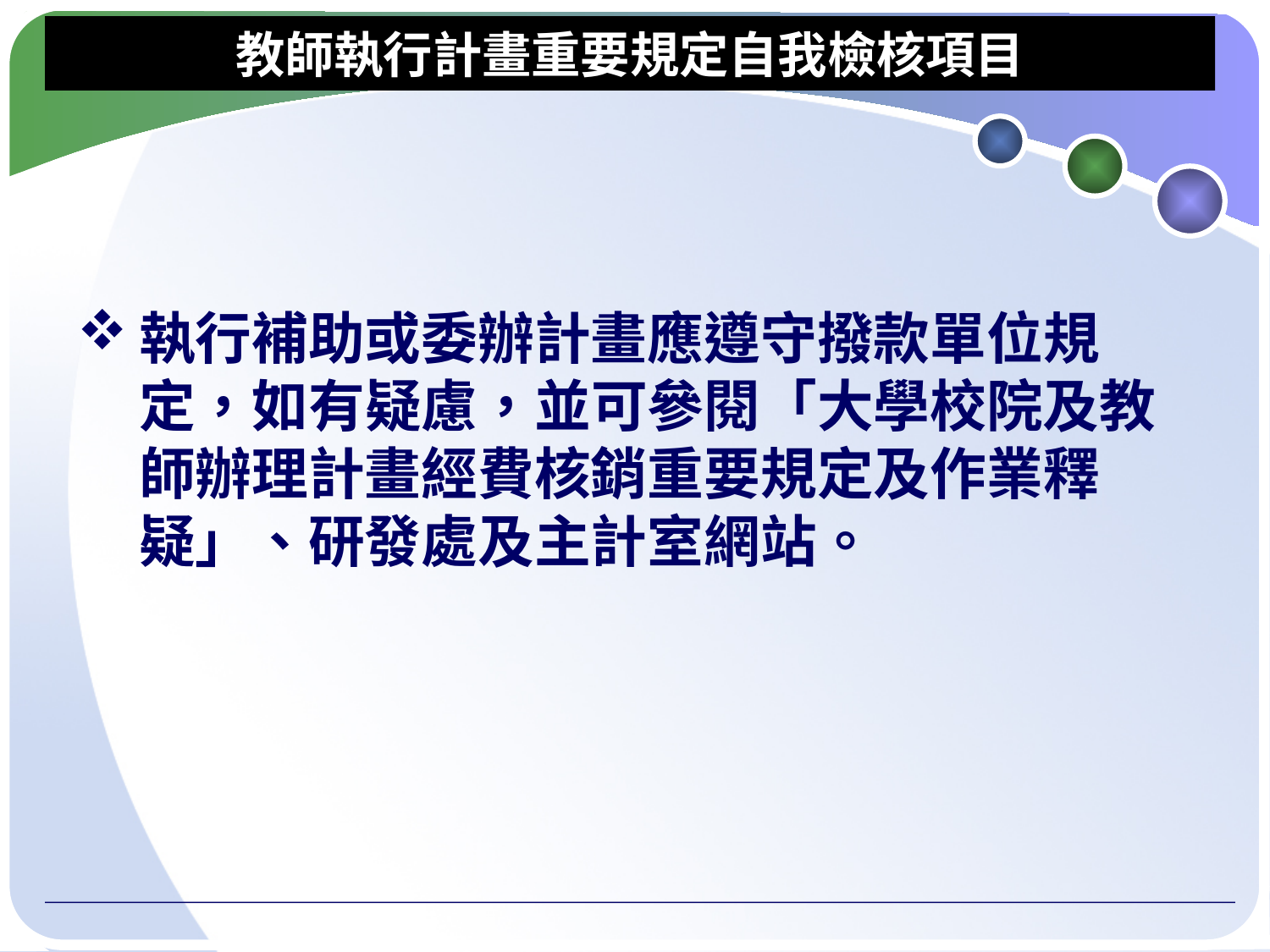

# 教師執行計畫重要規定自我檢核項目
執行補助或委辦計畫應遵守撥款單位規定，如有疑慮，並可參閱「大學校院及教師辦理計畫經費核銷重要規定及作業釋疑」、研發處及主計室網站。